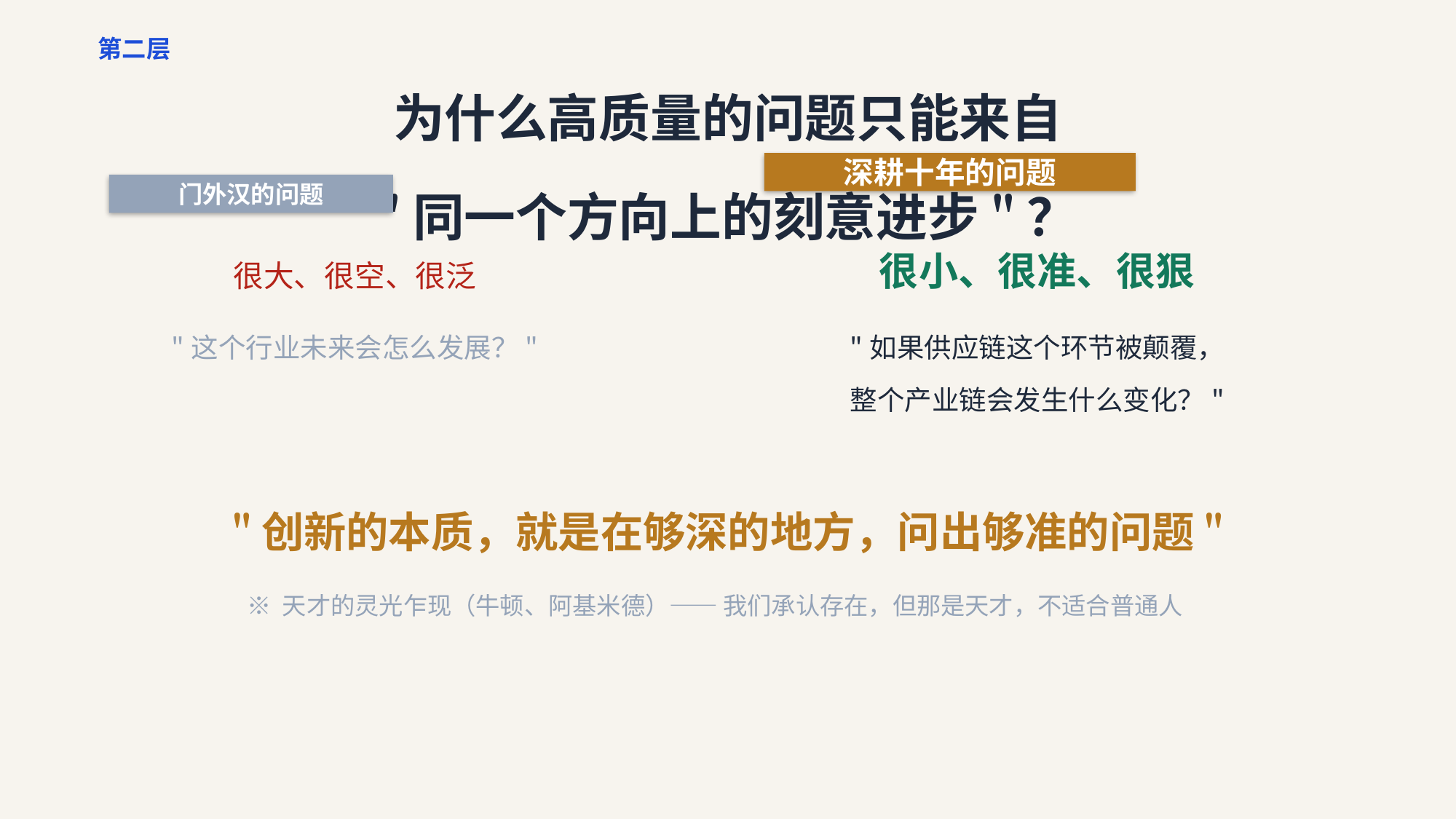

第二层
为什么高质量的问题只能来自
"同一个方向上的刻意进步"？
深耕十年的问题
门外汉的问题
很小、很准、很狠
很大、很空、很泛
"这个行业未来会怎么发展？"
"如果供应链这个环节被颠覆，
整个产业链会发生什么变化？"
"创新的本质，就是在够深的地方，问出够准的问题"
※ 天才的灵光乍现（牛顿、阿基米德）—— 我们承认存在，但那是天才，不适合普通人